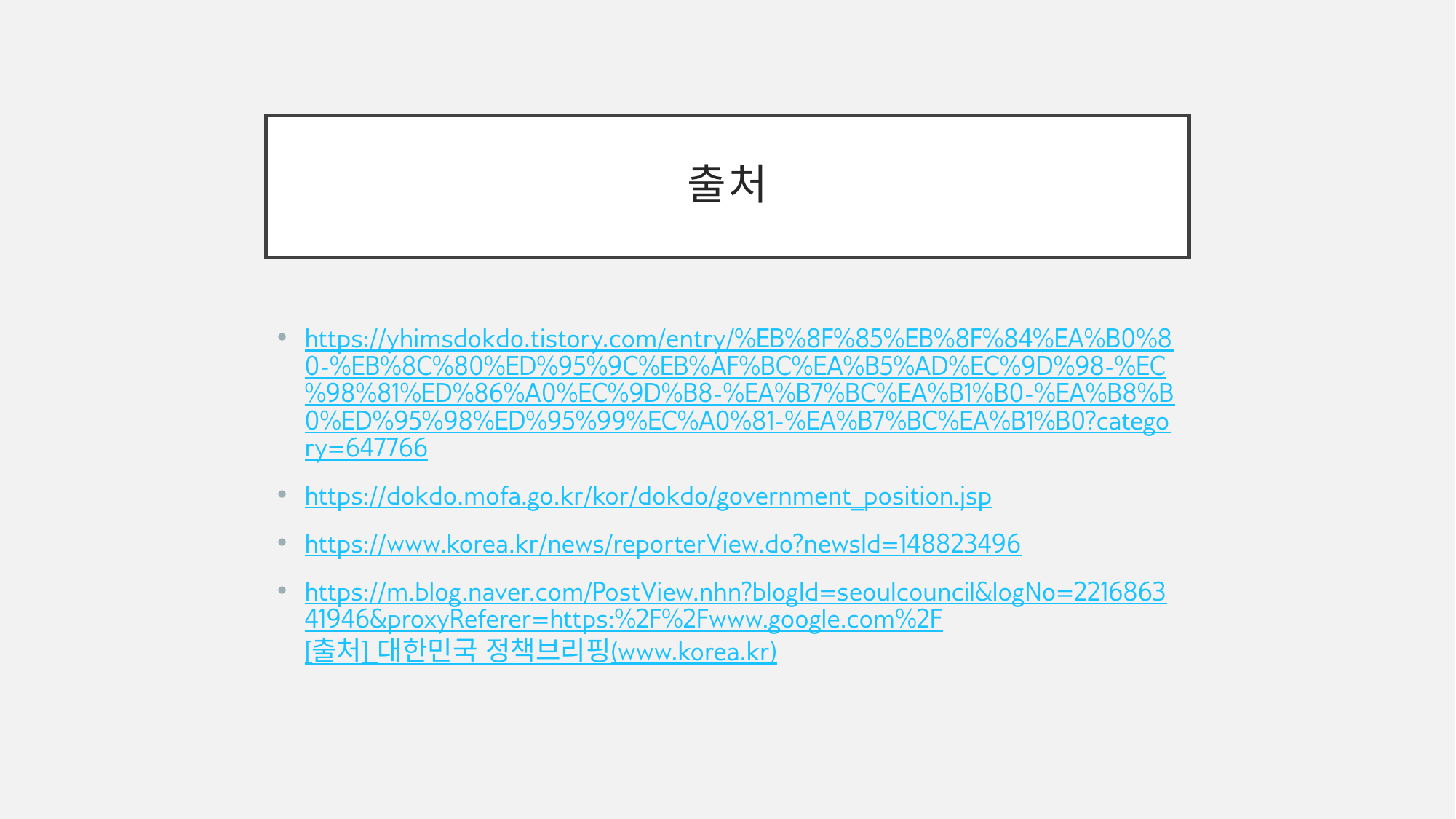

# 출처
https://yhimsdokdo.tistory.com/entry/%EB%8F%85%EB%8F%84%EA%B0%80-%EB%8C%80%ED%95%9C%EB%AF%BC%EA%B5%AD%EC%9D%98-%EC%98%81%ED%86%A0%EC%9D%B8-%EA%B7%BC%EA%B1%B0-%EA%B8%B0%ED%95%98%ED%95%99%EC%A0%81-%EA%B7%BC%EA%B1%B0?category=647766
https://dokdo.mofa.go.kr/kor/dokdo/government_position.jsp
https://www.korea.kr/news/reporterView.do?newsId=148823496
https://m.blog.naver.com/PostView.nhn?blogId=seoulcouncil&logNo=221686341946&proxyReferer=https:%2F%2Fwww.google.com%2F[출처] 대한민국 정책브리핑(www.korea.kr)